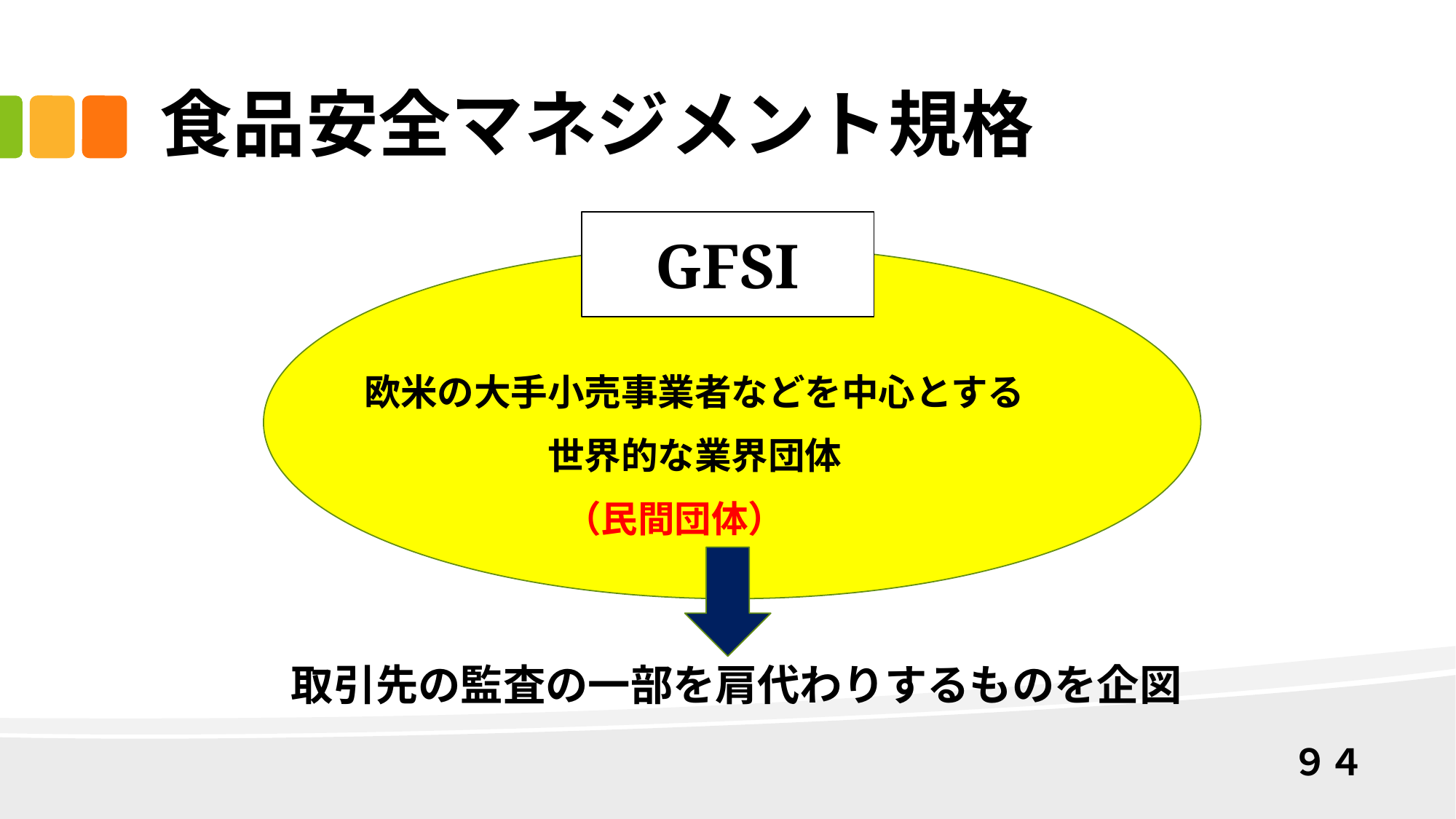

# 食品安全マネジメント規格
GFSI

欧米の大手小売事業者などを中心とする
　　　　　世界的な業界団体
　　　　　  （民間団体）

取引先の監査の一部を肩代わりするものを企図
９４